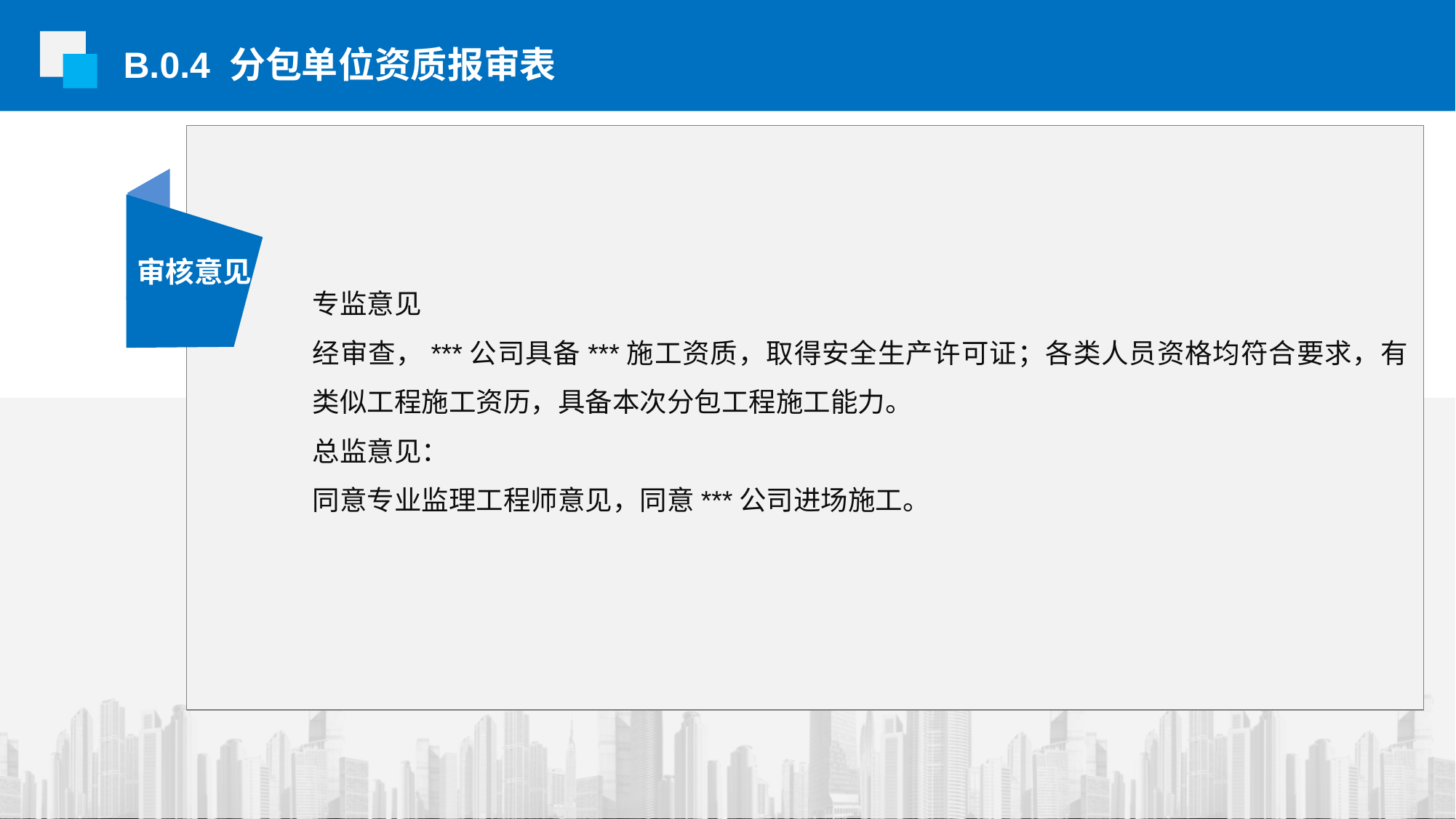

B.0.4 分包单位资质报审表

专监意见
经审查，***公司具备***施工资质，取得安全生产许可证；各类人员资格均符合要求，有类似工程施工资历，具备本次分包工程施工能力。
总监意见：
同意专业监理工程师意见，同意***公司进场施工。

审核意见